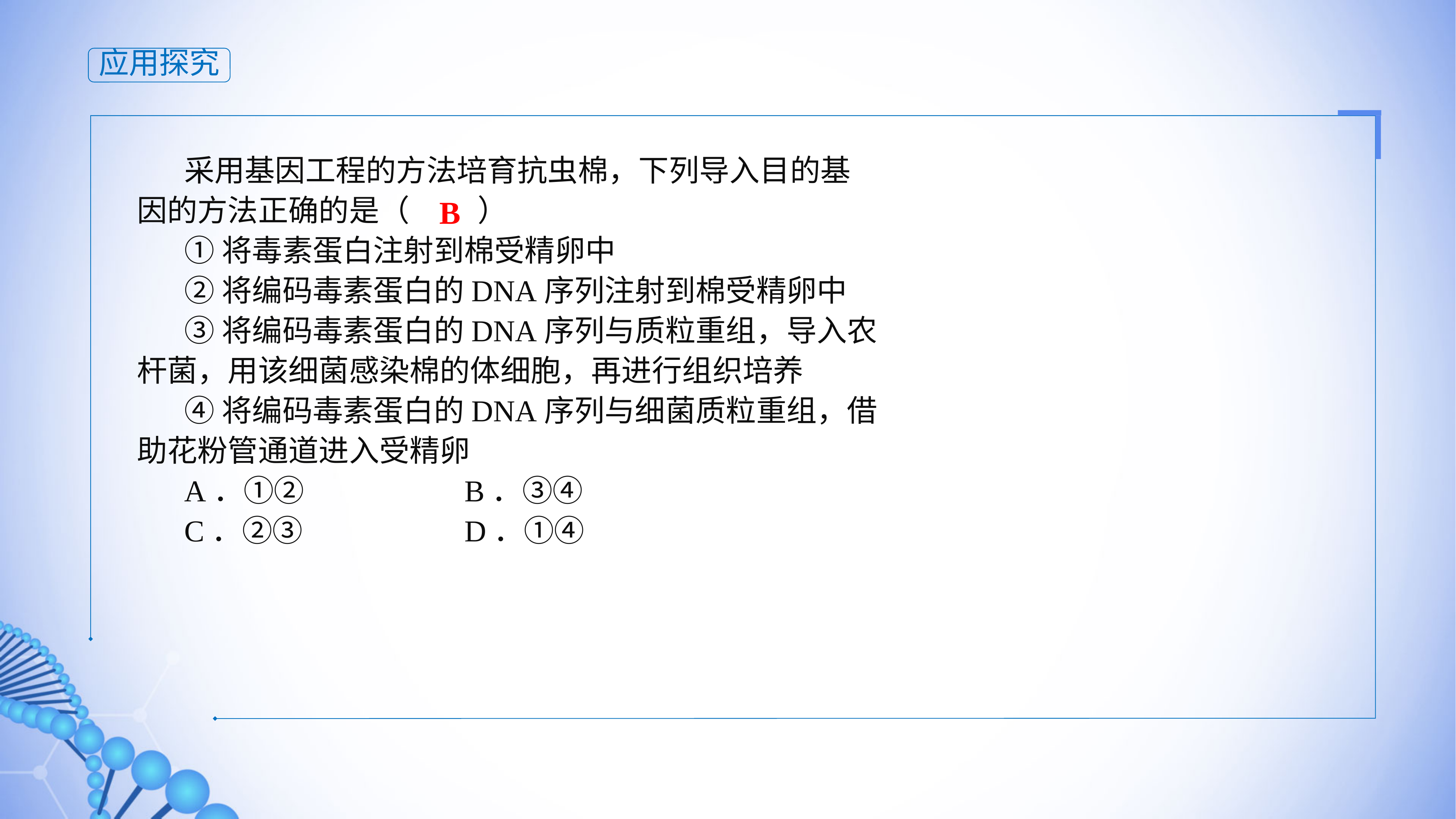

应用探究

采用基因工程的方法培育抗虫棉，下列导入目的基因的方法正确的是（          ）
①将毒素蛋白注射到棉受精卵中
②将编码毒素蛋白的DNA序列注射到棉受精卵中
③将编码毒素蛋白的DNA序列与质粒重组，导入农杆菌，用该细菌感染棉的体细胞，再进行组织培养
④将编码毒素蛋白的DNA序列与细菌质粒重组，借助花粉管通道进入受精卵
A．①②			B．③④
C．②③			D．①④
B